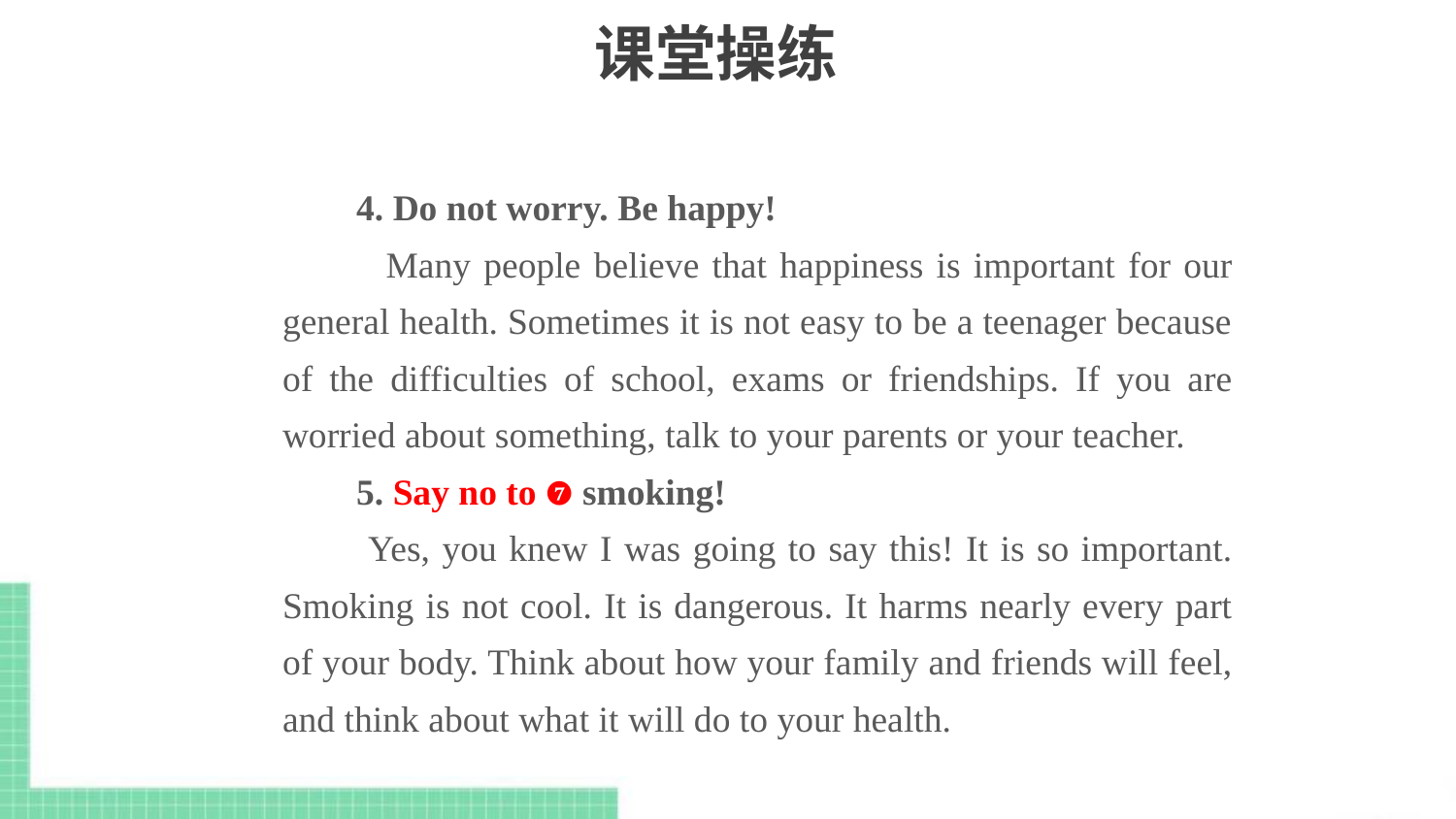

# 课堂操练
        4. Do not worry. Be happy!
        Many people believe that happiness is important for our general health. Sometimes it is not easy to be a teenager because of the difficulties of school, exams or friendships. If you are worried about something, talk to your parents or your teacher.
        5. Say no to ❼ smoking!
       Yes, you knew I was going to say this! It is so important. Smoking is not cool. It is dangerous. It harms nearly every part of your body. Think about how your family and friends will feel, and think about what it will do to your health.